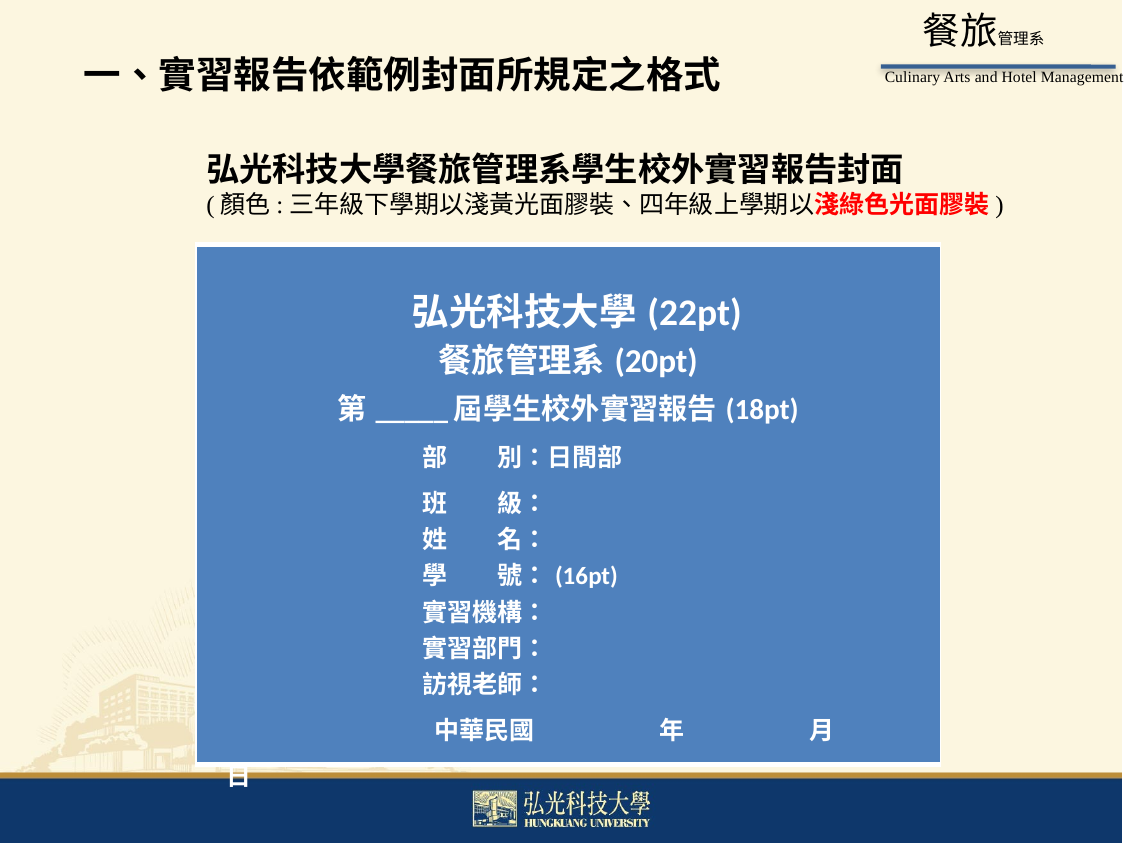

一、實習報告依範例封面所規定之格式
弘光科技大學餐旅管理系學生校外實習報告封面
(顏色:三年級下學期以淺黃光面膠裝、四年級上學期以淺綠色光面膠裝)

| 弘光科技大學(22pt) 餐旅管理系(20pt) 第\_\_\_\_\_屆學生校外實習報告(18pt) 部　　別：日間部 班　　級： 姓　　名： 學　　號：(16pt) 實習機構： 實習部門： 訪視老師：  中華民國　　　　　年　　　　　月　　　　　日 |
| --- |